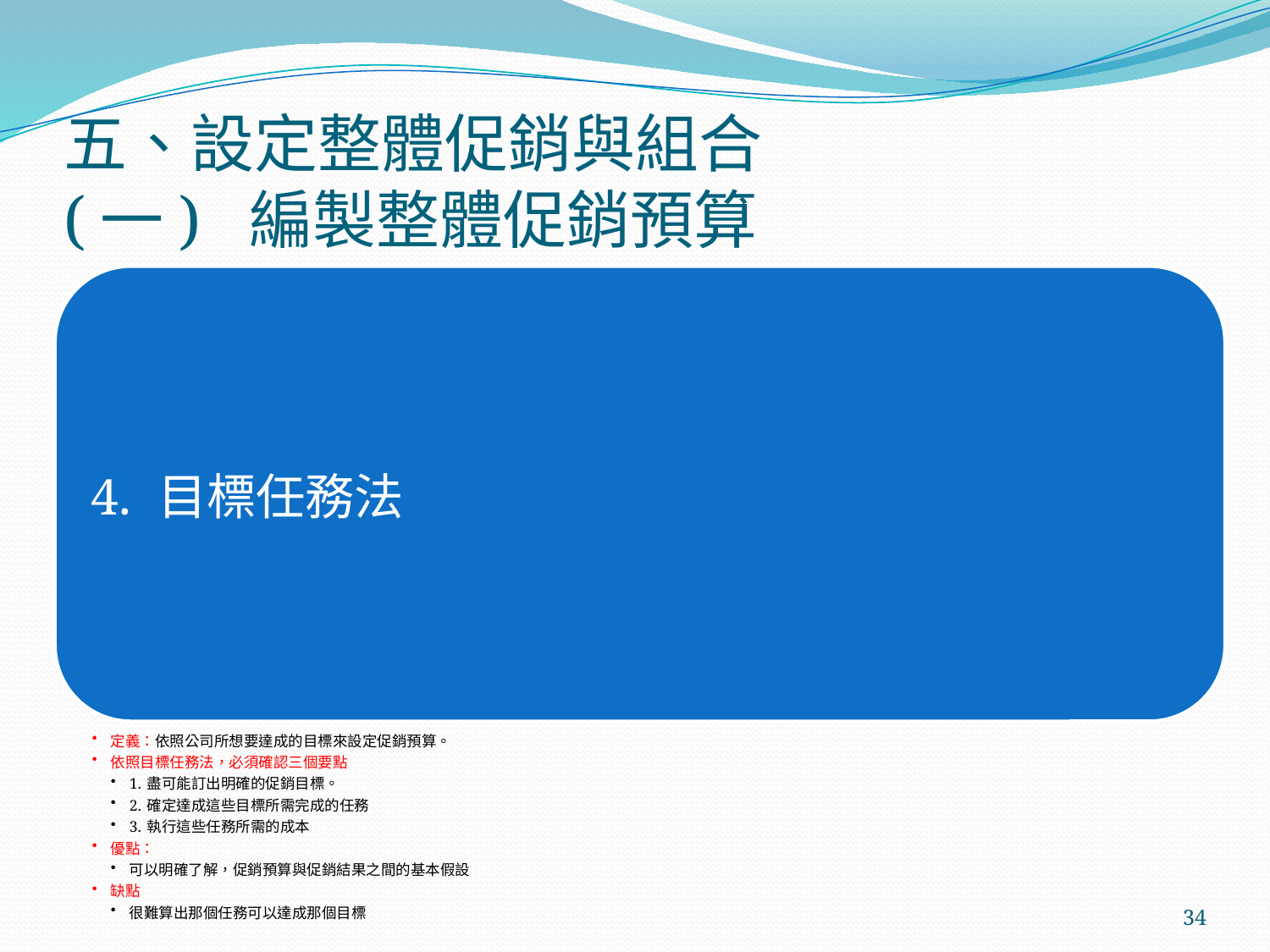

# 五、設定整體促銷與組合 (一)  編製整體促銷預算
4. 目標任務法
定義：依照公司所想要達成的目標來設定促銷預算。
1. 盡可能訂出明確的促銷目標。
2. 確定達成這些目標所需完成的任務
3. 執行這些任務所需的成本
優點：
可以明確了解，促銷預算與促銷結果之間的基本假設
缺點
很難算出那個任務可以達成那個目標
依照目標任務法，必須確認三個要點
34